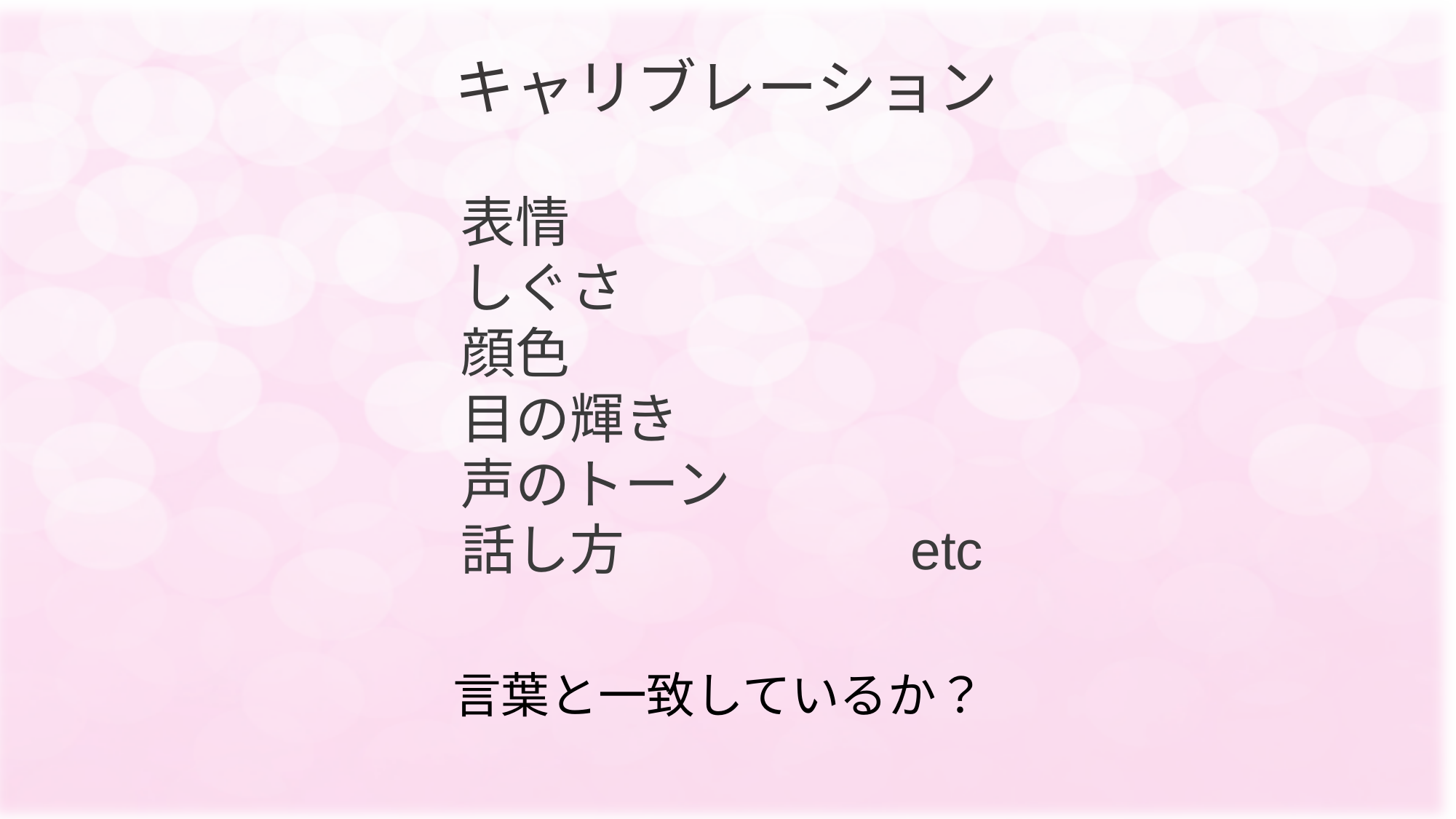

キャリブレーション
表情
しぐさ
顔色
目の輝き
声のトーン
話し方　　　　　etc
言葉と一致しているか？